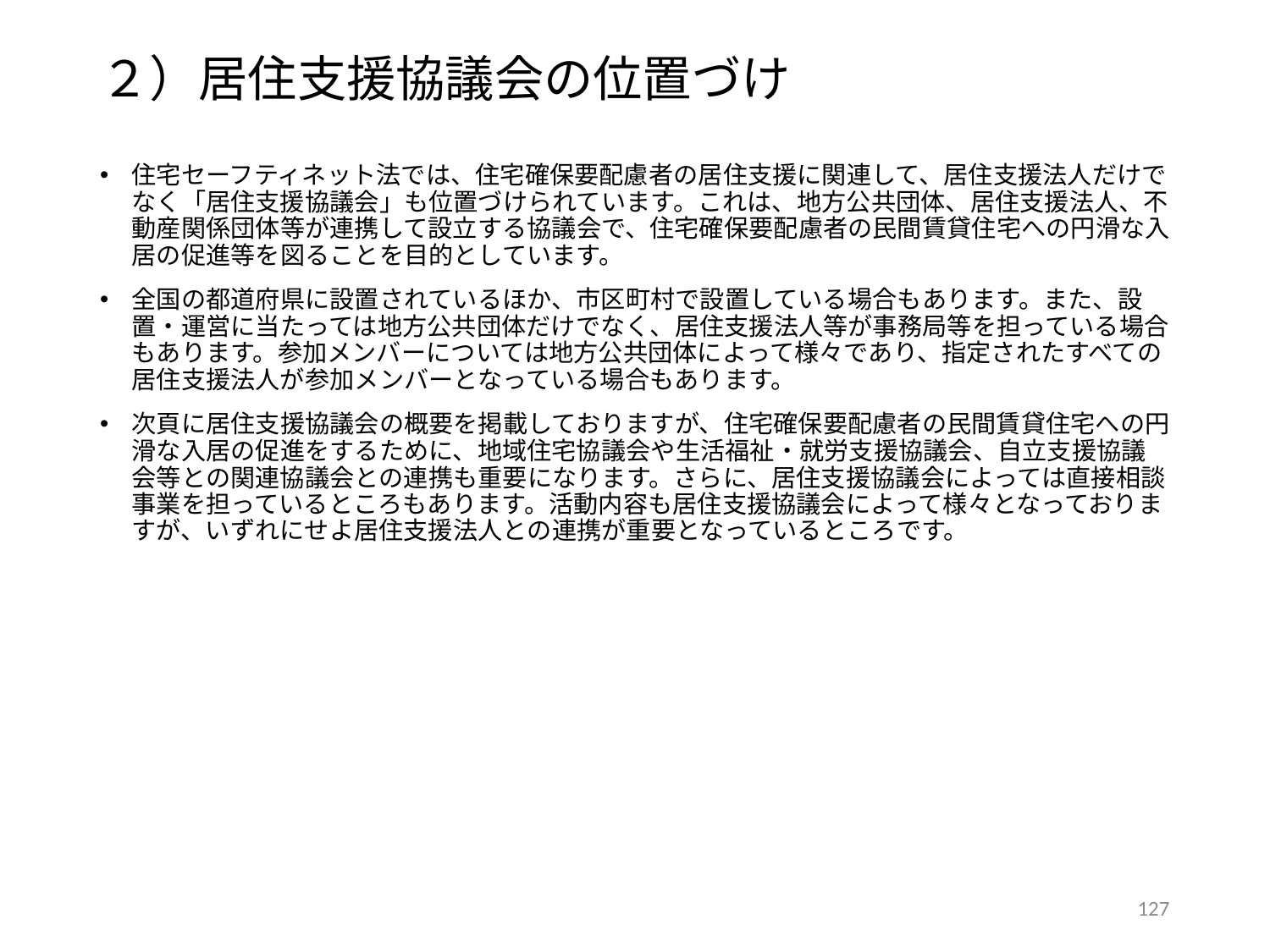

２）居住支援協議会の位置づけ
住宅セーフティネット法では、住宅確保要配慮者の居住支援に関連して、居住支援法人だけでなく「居住支援協議会」も位置づけられています。これは、地方公共団体、居住支援法人、不動産関係団体等が連携して設立する協議会で、住宅確保要配慮者の民間賃貸住宅への円滑な入居の促進等を図ることを目的としています。
全国の都道府県に設置されているほか、市区町村で設置している場合もあります。また、設置・運営に当たっては地方公共団体だけでなく、居住支援法人等が事務局等を担っている場合もあります。参加メンバーについては地方公共団体によって様々であり、指定されたすべての居住支援法人が参加メンバーとなっている場合もあります。
次頁に居住支援協議会の概要を掲載しておりますが、住宅確保要配慮者の民間賃貸住宅への円滑な入居の促進をするために、地域住宅協議会や生活福祉・就労支援協議会、自立支援協議会等との関連協議会との連携も重要になります。さらに、居住支援協議会によっては直接相談事業を担っているところもあります。活動内容も居住支援協議会によって様々となっておりますが、いずれにせよ居住支援法人との連携が重要となっているところです。
127